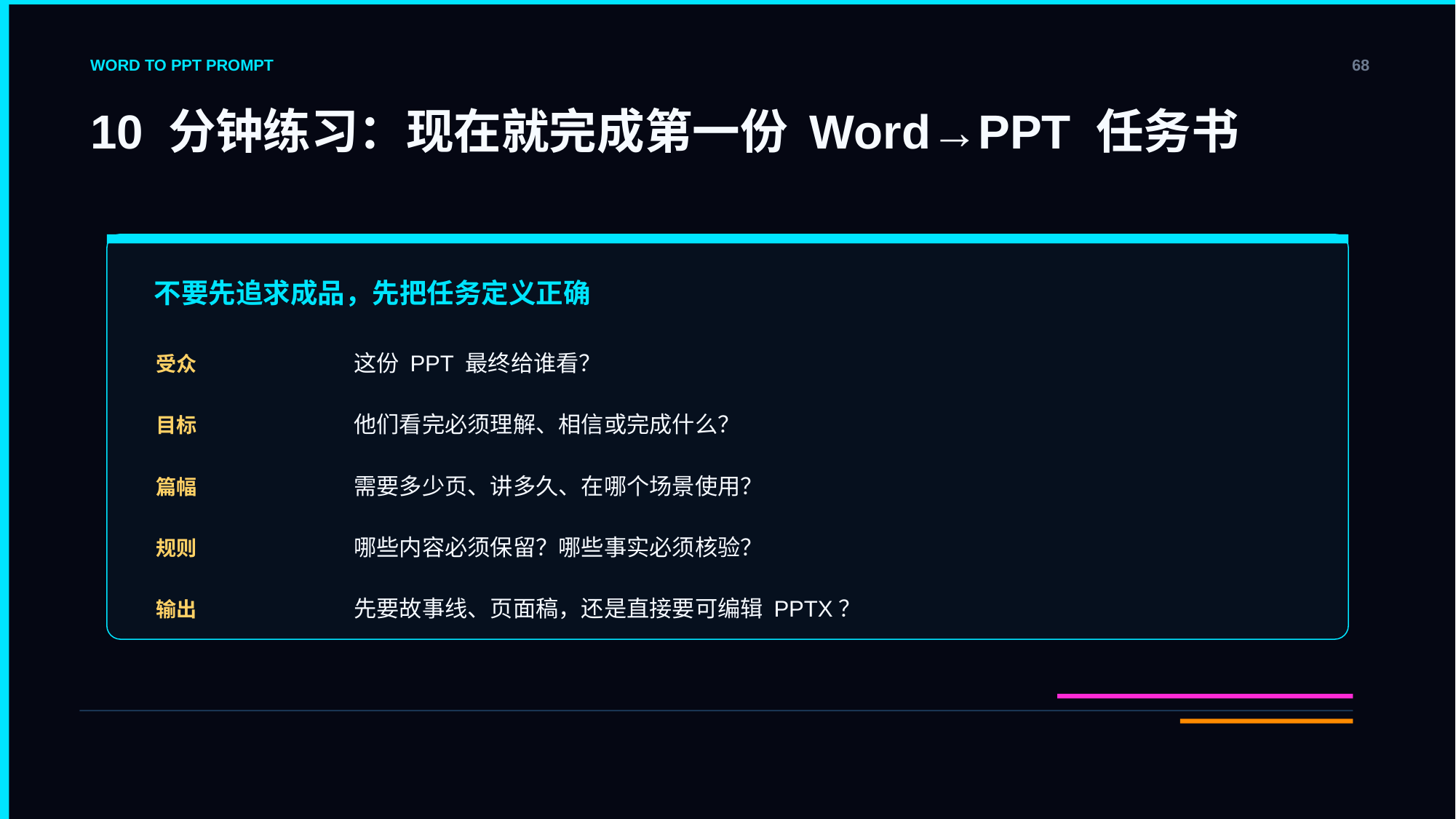

WORD TO PPT PROMPT
68
10 分钟练习：现在就完成第一份 Word→PPT 任务书

不要先追求成品，先把任务定义正确
这份 PPT 最终给谁看？
受众
他们看完必须理解、相信或完成什么？
目标
需要多少页、讲多久、在哪个场景使用？
篇幅
哪些内容必须保留？哪些事实必须核验？
规则
先要故事线、页面稿，还是直接要可编辑 PPTX？
输出